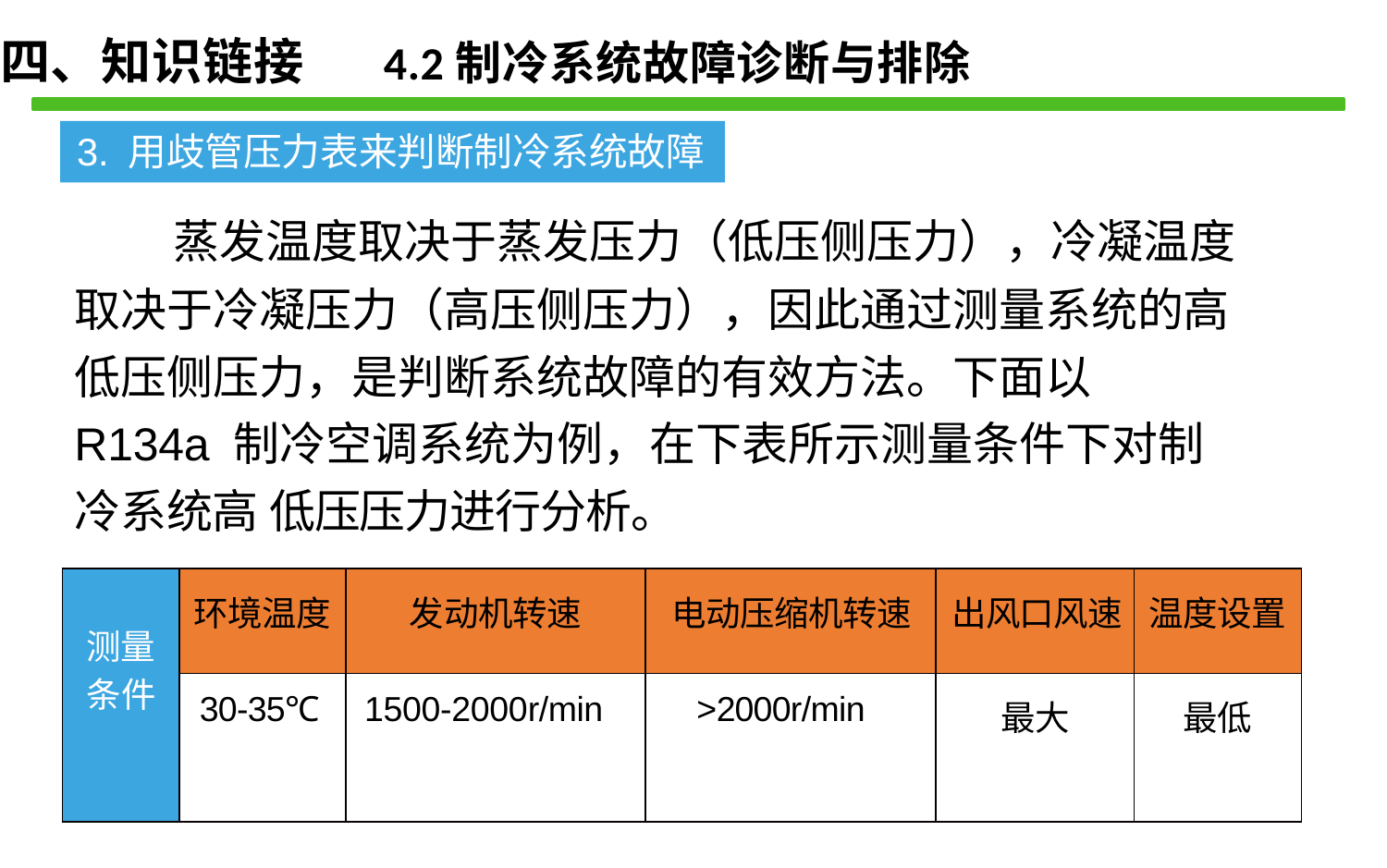

四、知识链接     4.2制冷系统故障诊断与排除

3. 用歧管压力表来判断制冷系统故障

蒸发温度取决于蒸发压力（低压侧压力），冷凝温度
取决于冷凝压力（高压侧压力），因此通过测量系统的高 低压侧压力，是判断系统故障的有效方法。下面以R134a 制冷空调系统为例，在下表所示测量条件下对制冷系统高 低压压力进行分析。
| 测量 条件 | 环境温度 | 发动机转速 | 电动压缩机转速 | 出风口风速 | 温度设置 |
| --- | --- | --- | --- | --- | --- |
|  | 30-35℃ | 1500-2000r/min | >2000r/min | 最大 | 最低 |